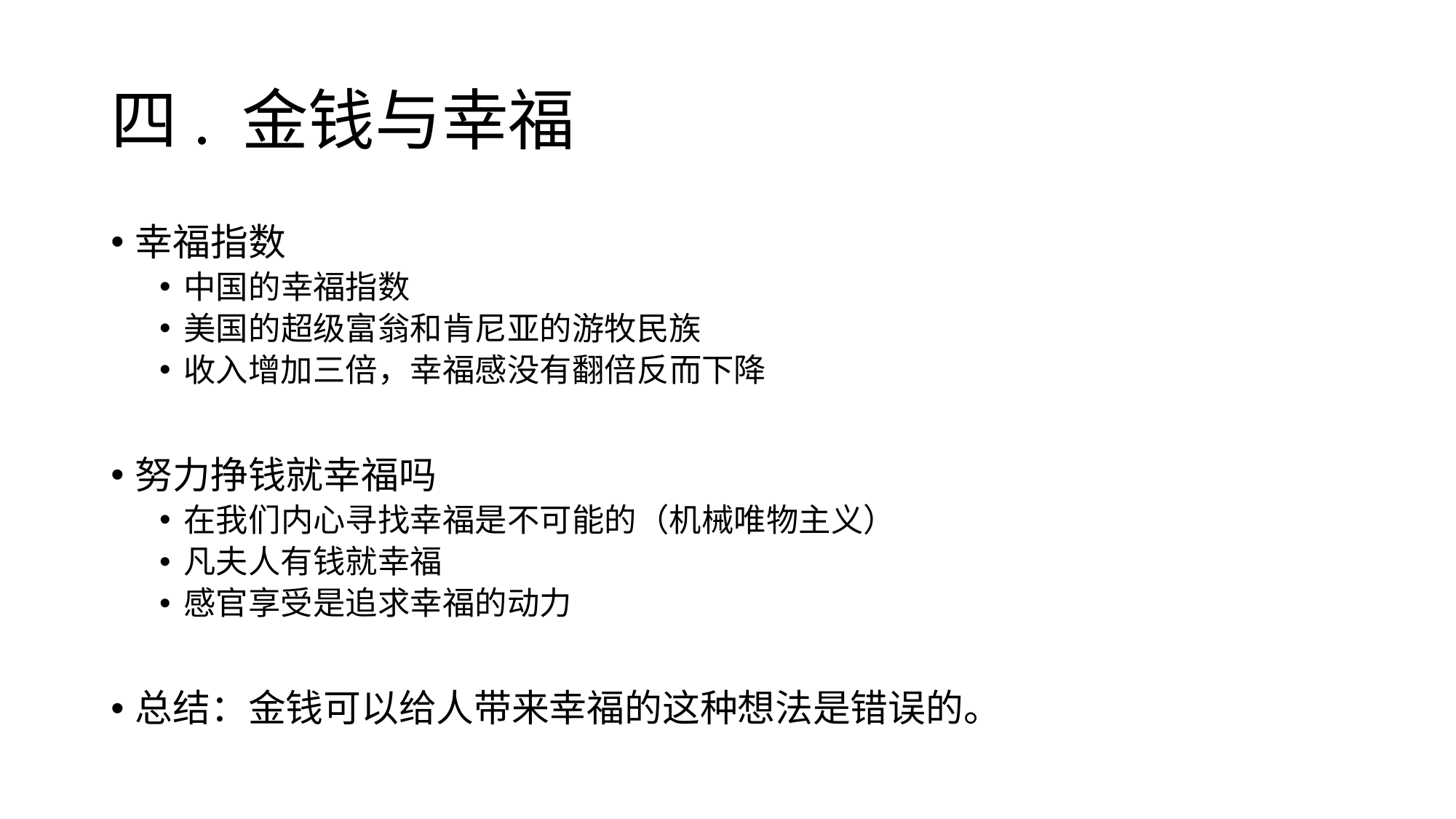

# 四. 金钱与幸福
幸福指数
中国的幸福指数
美国的超级富翁和肯尼亚的游牧民族
收入增加三倍，幸福感没有翻倍反而下降

努力挣钱就幸福吗
在我们内心寻找幸福是不可能的（机械唯物主义）
凡夫人有钱就幸福
感官享受是追求幸福的动力

总结：金钱可以给人带来幸福的这种想法是错误的。